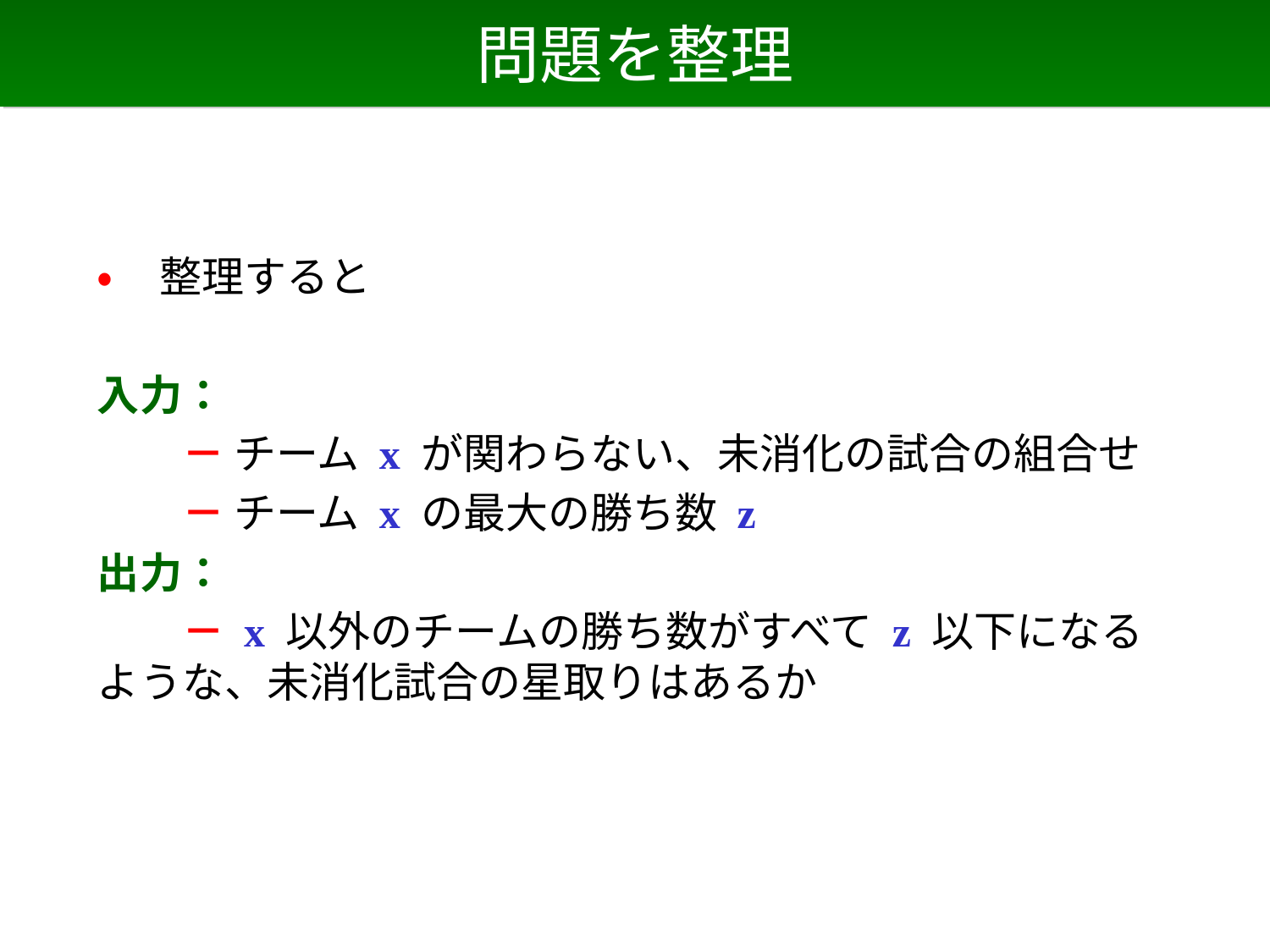

# 問題を整理
• 整理すると

入力：
　　－ チーム x が関わらない、未消化の試合の組合せ
　　－ チーム x の最大の勝ち数 z
出力：
　　－ x 以外のチームの勝ち数がすべて z 以下になるような、未消化試合の星取りはあるか